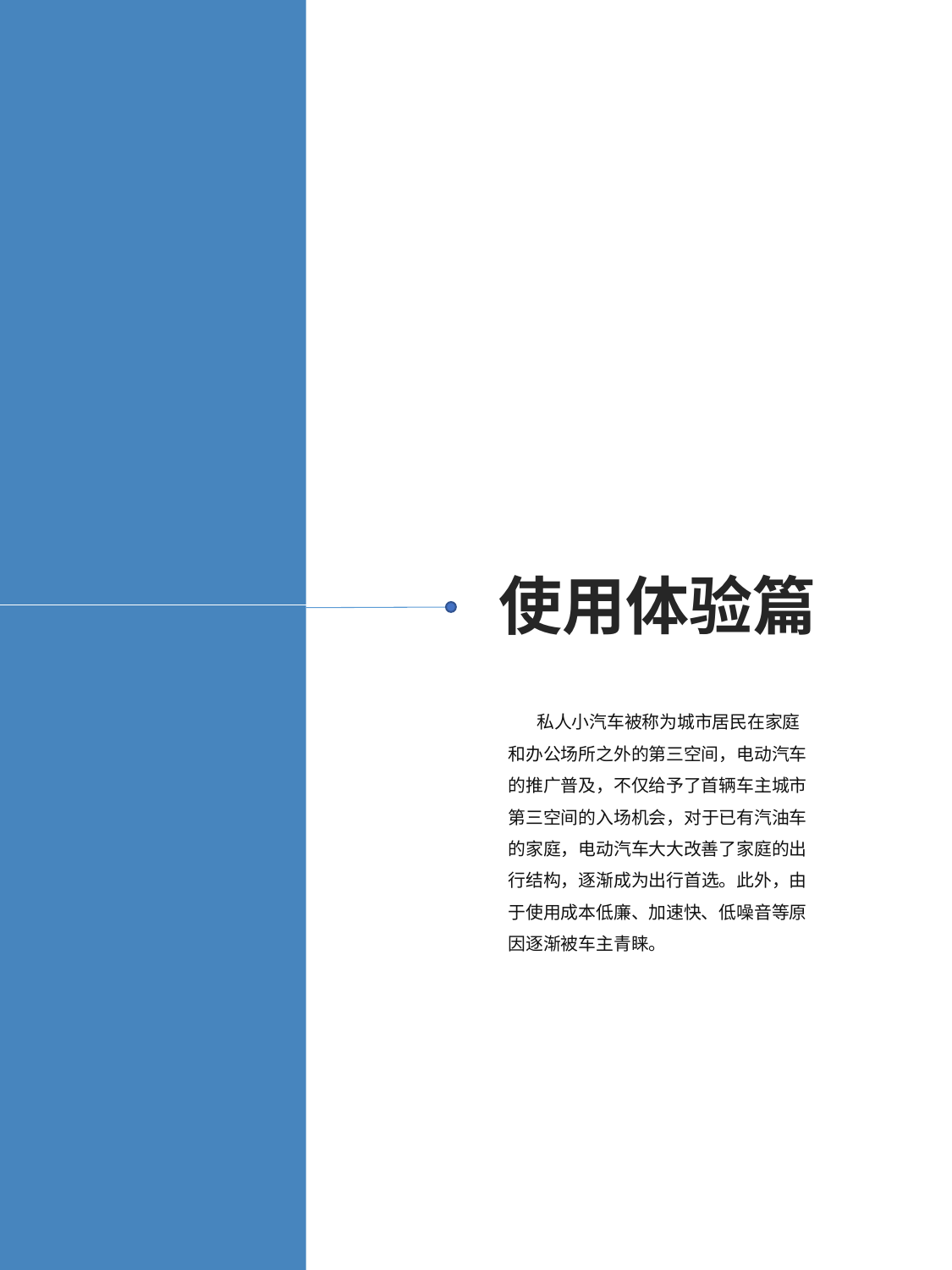

使用体验篇

      私人小汽车被称为城市居民在家庭和办公场所之外的第三空间，电动汽车的推广普及，不仅给予了首辆车主城市第三空间的入场机会，对于已有汽油车的家庭，电动汽车大大改善了家庭的出行结构，逐渐成为出行首选。此外，由于使用成本低廉、加速快、低噪音等原因逐渐被车主青睐。